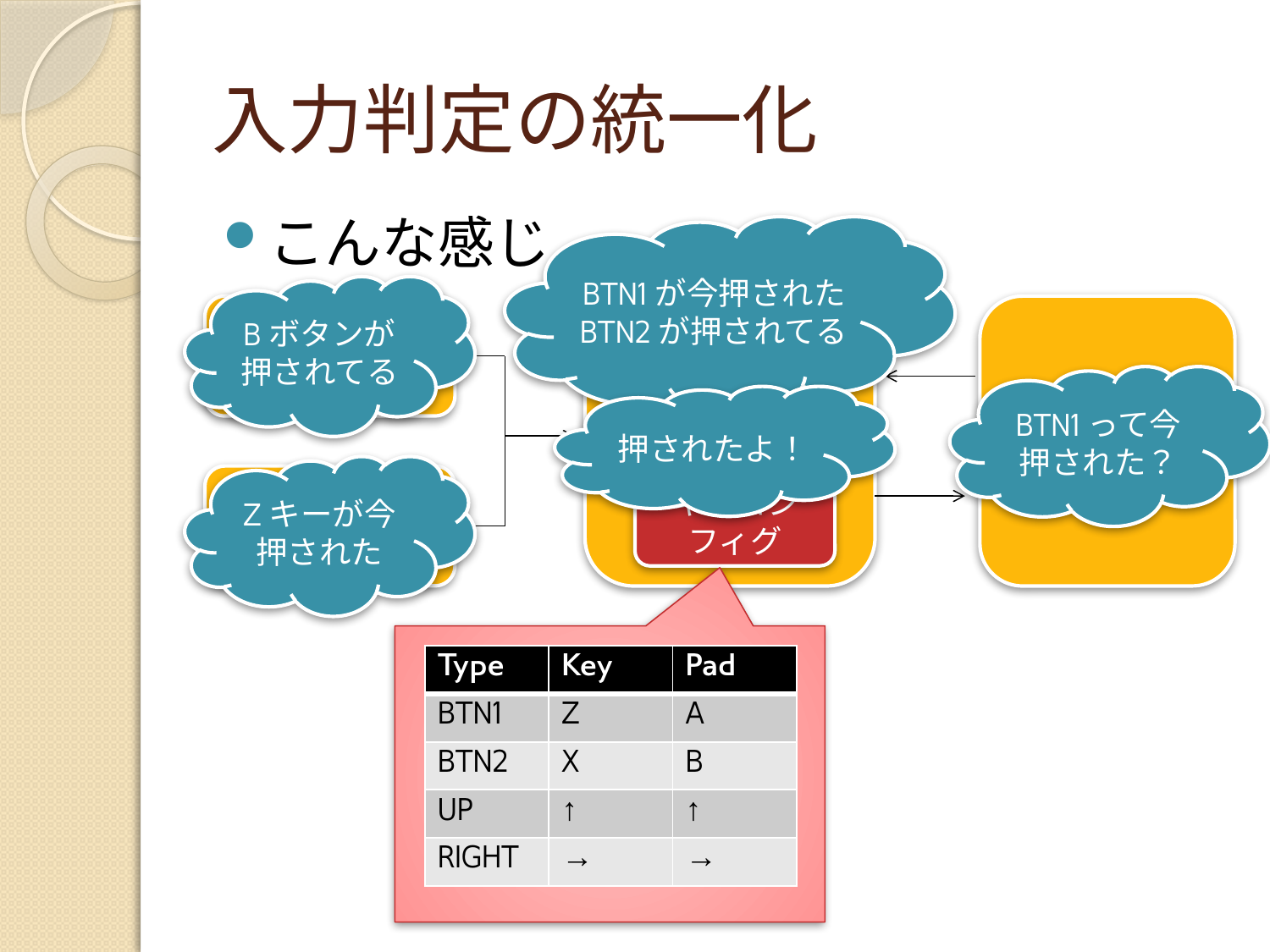

# 入力判定の統一化
こんな感じ
BTN1が今押された
BTN2が押されてる
Bボタンが押されてる
ゲームパッド
入力クラス
メイン処理
BTN1って今押された？
押されたよ！
Zキーが今押された
キーボード
キーコンフィグ

| Type | Key | Pad |
| --- | --- | --- |
| BTN1 | Z | A |
| BTN2 | X | B |
| UP | ↑ | ↑ |
| RIGHT | → | → |